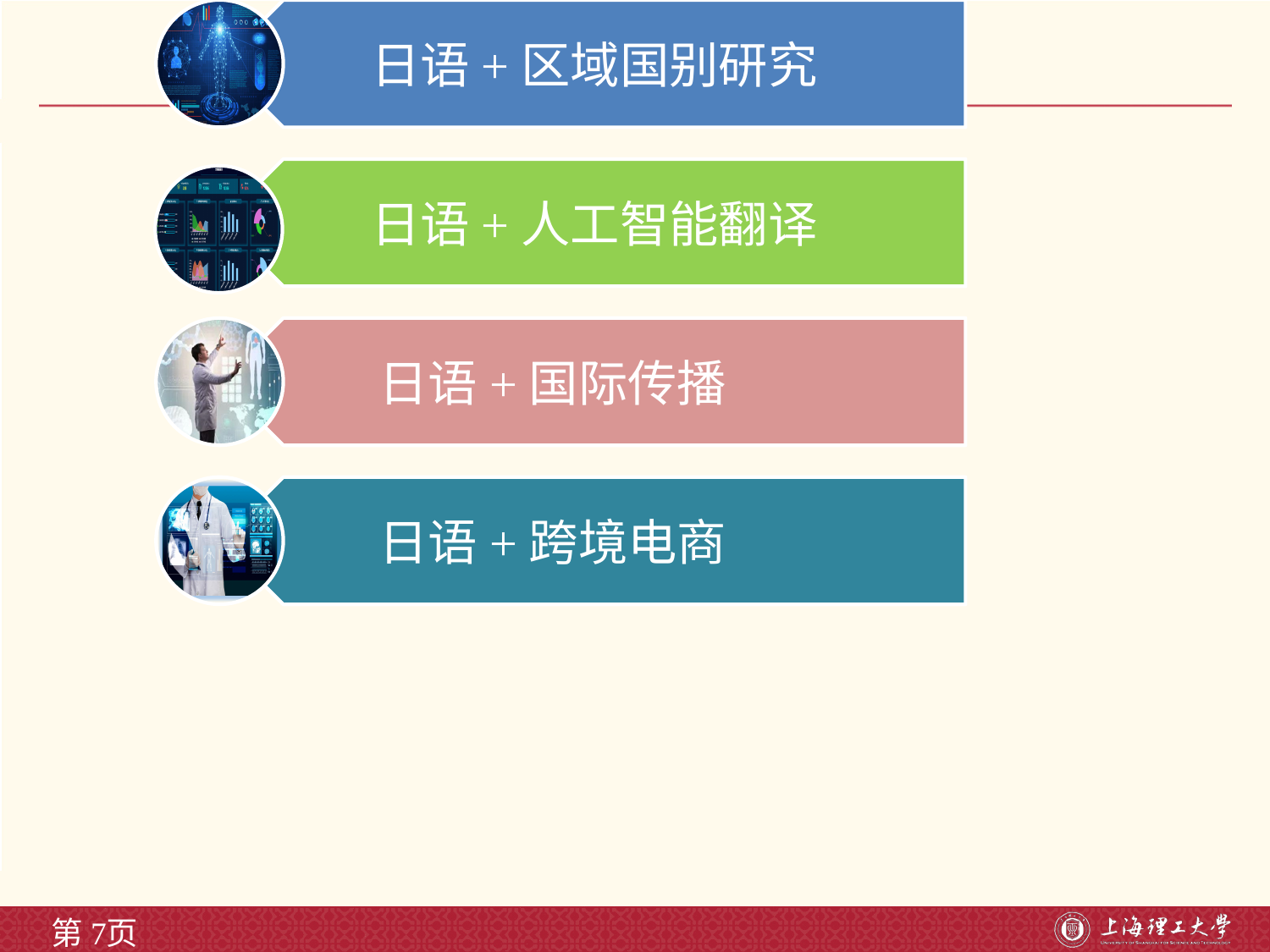

# 2. 专业覆盖领域
日语+区域国别研究
日语+人工智能翻译
        日语+国际传播
        日语+跨境电商
第7页